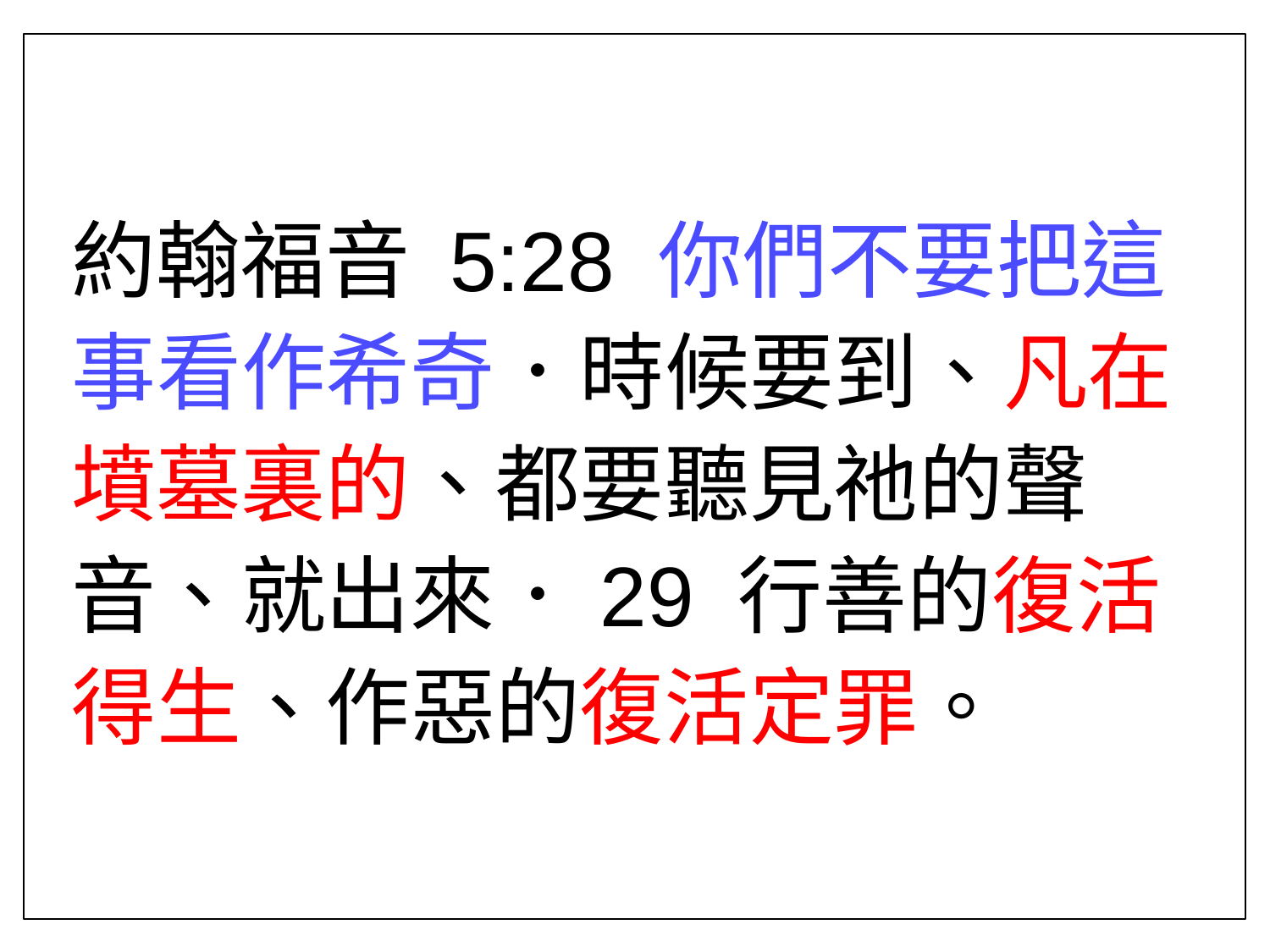

約翰福音 5:28 你們不要把這事看作希奇．時候要到、凡在墳墓裏的、都要聽見祂的聲音、就出來．29 行善的復活得生、作惡的復活定罪。